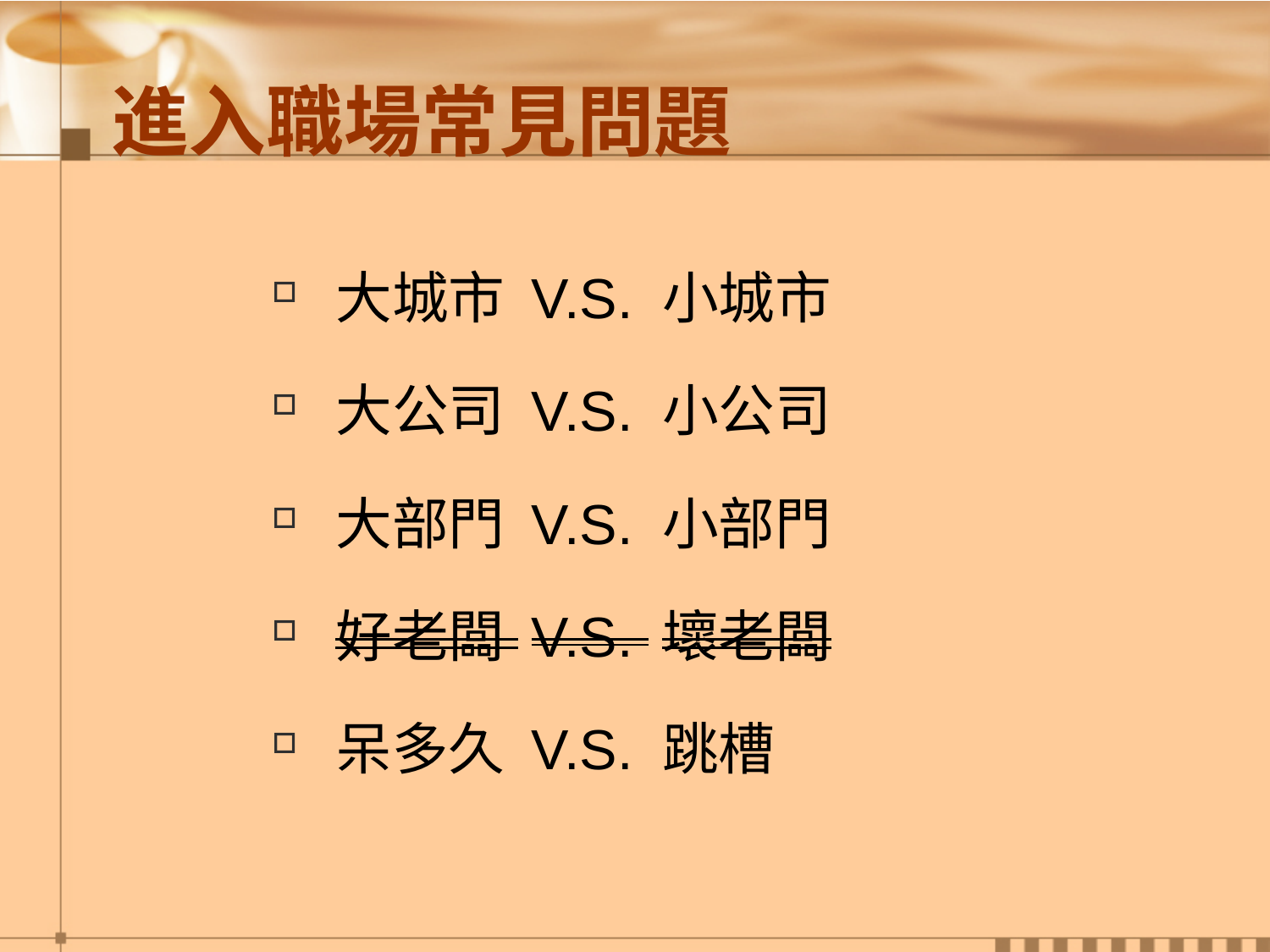

進入職場常見問題
大城市 V.S. 小城市
大公司 V.S. 小公司
大部門 V.S. 小部門
好老闆 V.S. 壞老闆
呆多久 V.S. 跳槽